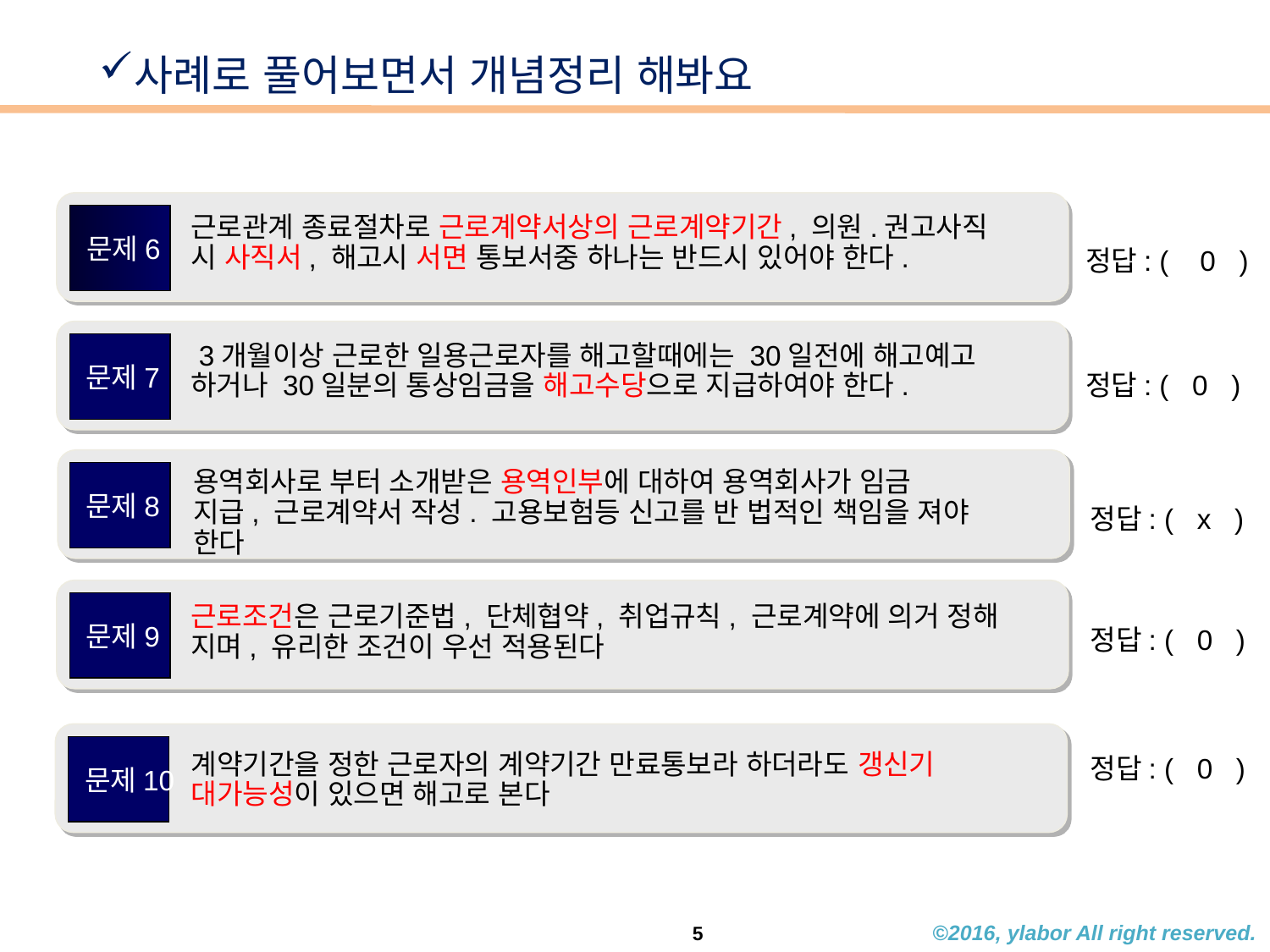

사례로 풀어보면서 개념정리 해봐요

근로관계 종료절차로 근로계약서상의 근로계약기간, 의원.권고사직
시 사직서, 해고시 서면 통보서중 하나는 반드시 있어야 한다.
문제6
정답: (    0   )

 3개월이상 근로한 일용근로자를 해고할때에는 30일전에 해고예고
하거나 30일분의 통상임금을 해고수당으로 지급하여야 한다.
문제7
정답: (   0   )

용역회사로 부터 소개받은 용역인부에 대하여 용역회사가 임금
지급, 근로계약서 작성. 고용보험등 신고를 반 법적인 책임을 져야
한다

문제8
정답: (   x   )

근로조건은 근로기준법, 단체협약, 취업규칙, 근로계약에 의거 정해
지며, 유리한 조건이 우선 적용된다
문제9
정답: (   0   )

계약기간을 정한 근로자의 계약기간 만료통보라 하더라도 갱신기
대가능성이 있으면 해고로 본다
문제10
정답: (   0   )
5